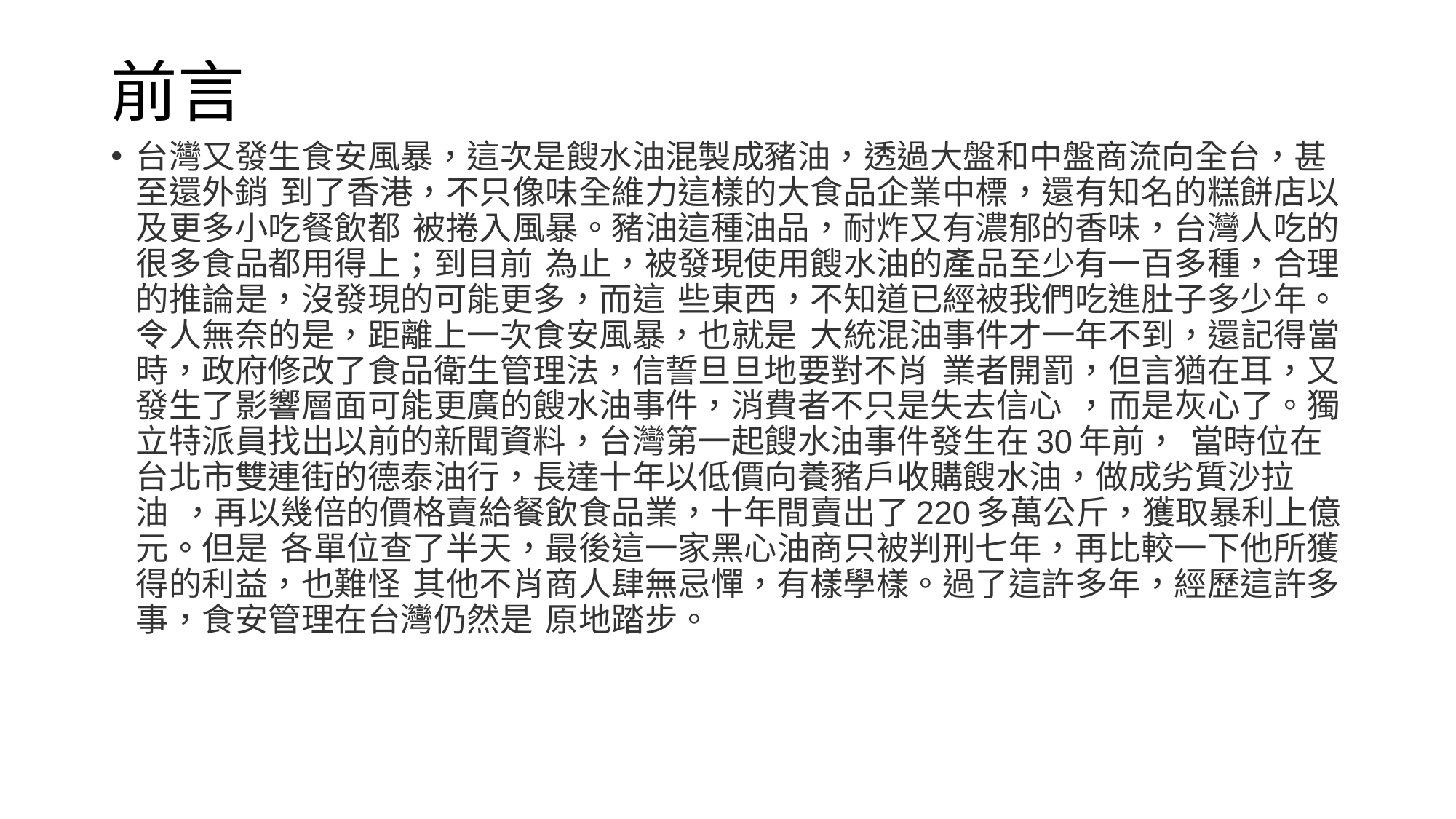

# 前言
台灣又發生食安風暴，這次是餿水油混製成豬油，透過大盤和中盤商流向全台，甚至還外銷­到了香港，不只像味全維力這樣的大食品企業中標，還有知名的糕餅店以及更多小吃餐飲都­被捲入風暴。豬油這種油品，耐炸又有濃郁的香味，台灣人吃的很多食品都用得上；到目前­為止，被發現使用餿水油的產品至少有一百多種，合理的推論是，沒發現的可能更多，而這­些東西，不知道已經被我們吃進肚子多少年。令人無奈的是，距離上一次食安風暴，也就是­大統混油事件才一年不到，還記得當時，政府修改了食品衛生管理法，信誓旦旦地要對不肖­業者開罰，但言猶在耳，又發生了影響層面可能更廣的餿水油事件，消費者不只是失去信心­，而是灰心了。獨立特派員找出以前的新聞資料，台灣第一起餿水油事件發生在30年前，­當時位在台北市雙連街的德泰油行，長達十年以低價向養豬戶收購餿水油，做成劣質沙拉油­，再以幾倍的價格賣給餐飲食品業，十年間賣出了220多萬公斤，獲取暴利上億元。但是­各單位查了半天，最後這一家黑心油商只被判刑七年，再比較一下他所獲得的利益，也難怪­其他不肖商人肆無忌憚，有樣學樣。過了這許多年，經歷這許多事，食安管理在台灣仍然是­原地踏步。